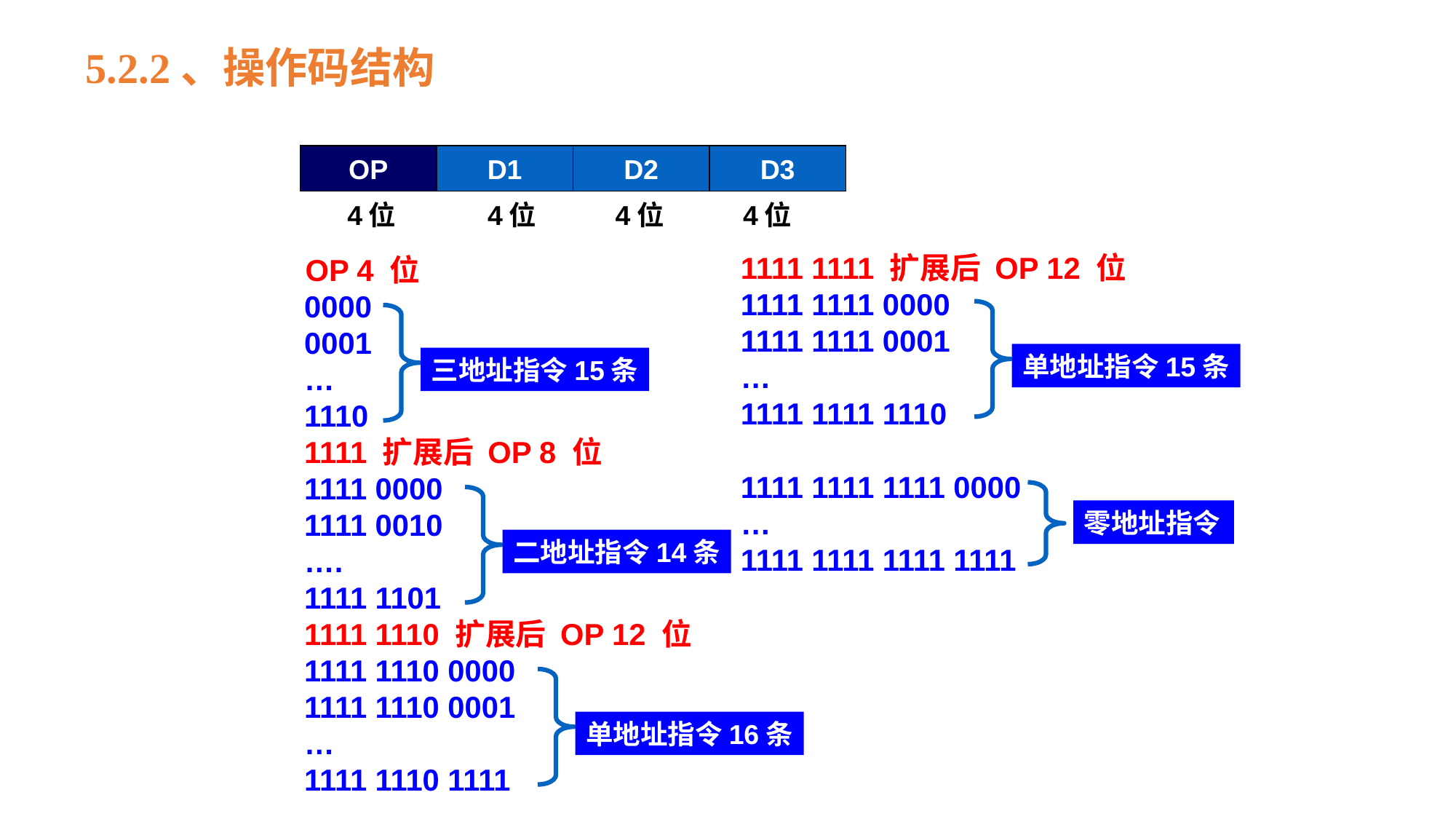

5.2.2、操作码结构
OP
D1
D2
D3
4位	    4位	       4位	          4位
1111 1111 扩展后 OP 12 位
1111 1111 0000
1111 1111 0001
…
1111 1111 1110

1111 1111 1111 0000
…
1111 1111 1111 1111

OP 4 位

0000
0001
…
1110
1111 扩展后 OP 8 位
1111 0000
1111 0010
….
1111 1101
1111 1110 扩展后 OP 12 位
1111 1110 0000
1111 1110 0001
…
1111 1110 1111

单地址指令15条
三地址指令15条

零地址指令
二地址指令14条

单地址指令16条